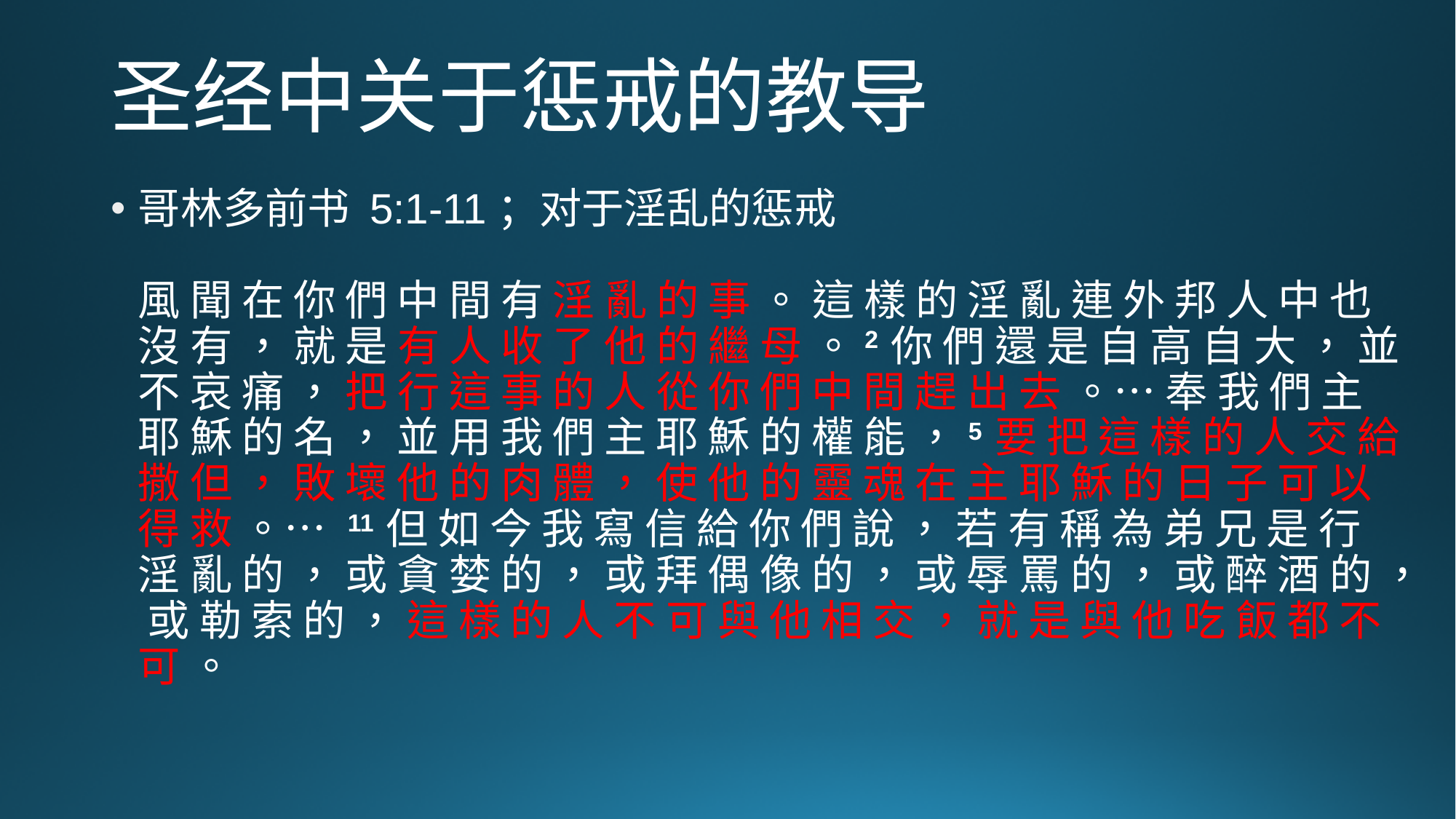

# 圣经中关于惩戒的教导
哥林多前书 5:1-11；对于淫乱的惩戒
風 聞 在 你 們 中 間 有 淫 亂 的 事 。 這 樣 的 淫 亂 連 外 邦 人 中 也 沒 有 ， 就 是 有 人 收 了 他 的 繼 母 。2 你 們 還 是 自 高 自 大 ， 並 不 哀 痛 ， 把 行 這 事 的 人 從 你 們 中 間 趕 出 去 。… 奉 我 們 主 耶 穌 的 名 ， 並 用 我 們 主 耶 穌 的 權 能 ，5 要 把 這 樣 的 人 交 給 撒 但 ， 敗 壞 他 的 肉 體 ， 使 他 的 靈 魂 在 主 耶 穌 的 日 子 可 以 得 救 。…  11 但 如 今 我 寫 信 給 你 們 說 ， 若 有 稱 為 弟 兄 是 行 淫 亂 的 ， 或 貪 婪 的 ， 或 拜 偶 像 的 ， 或 辱 罵 的 ， 或 醉 酒 的 ， 或 勒 索 的 ， 這 樣 的 人 不 可 與 他 相 交 ， 就 是 與 他 吃 飯 都 不 可 。